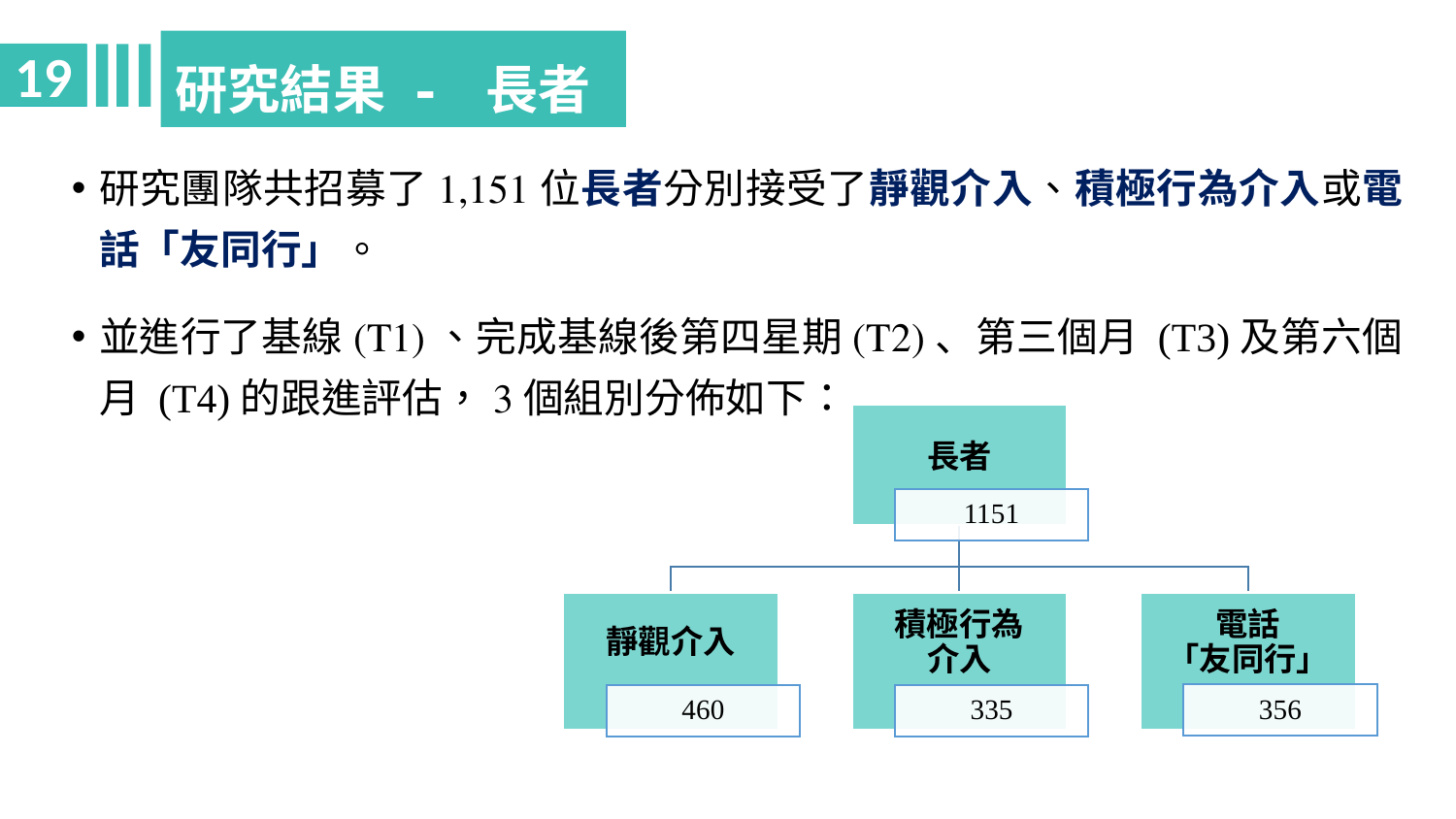

研究結果 - 長者
19

研究團隊共招募了1,151位長者分別接受了靜觀介入、積極行為介入或電話「友同行」。
並進行了基線(T1)、完成基線後第四星期(T2)、第三個月 (T3)及第六個月 (T4)的跟進評估，3個組別分佈如下：
長者
1151
靜觀介入

460
積極行為
介入

335
電話
「友同行」

356